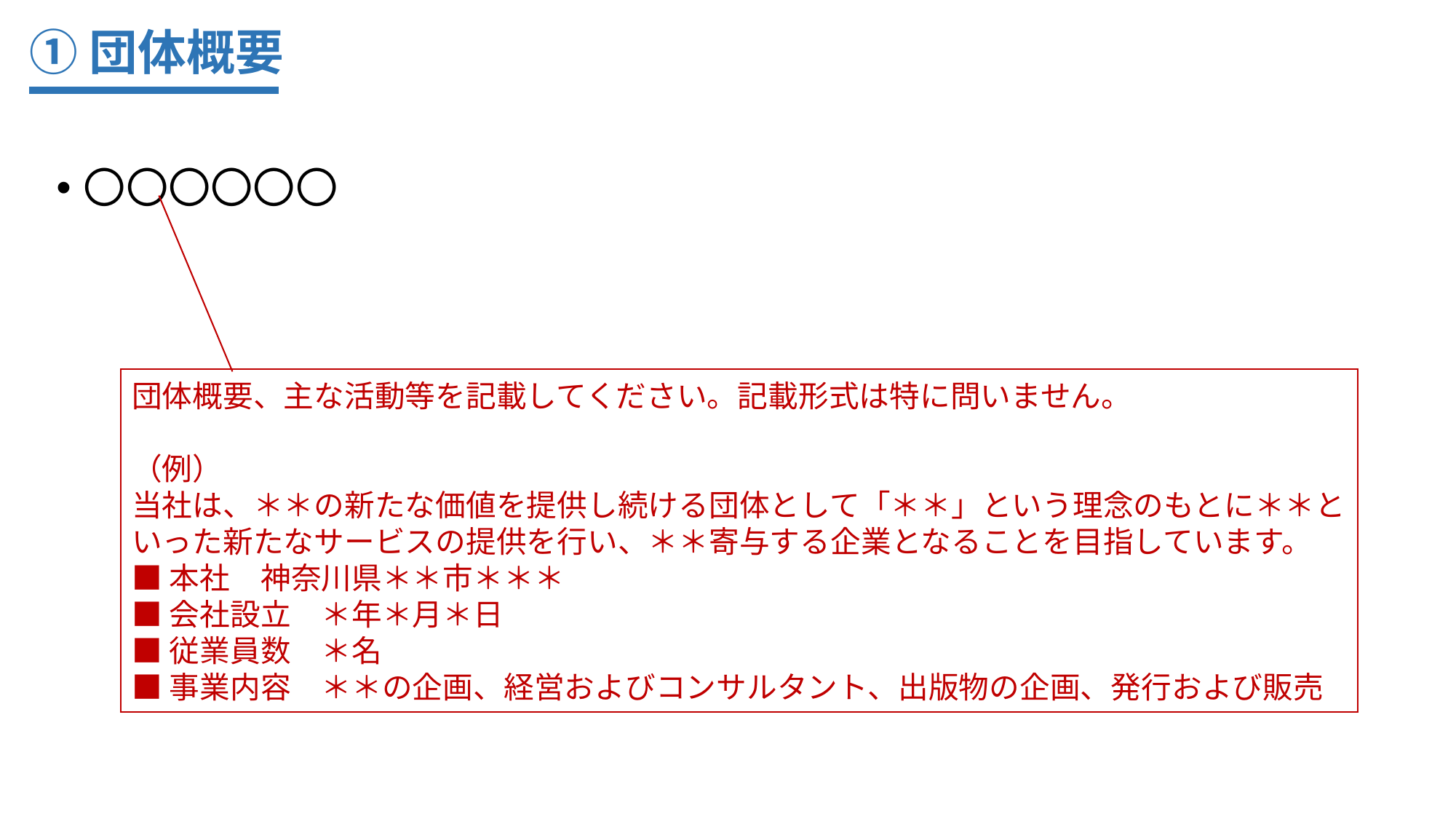

①団体概要

〇〇〇〇〇〇
団体概要、主な活動等を記載してください。記載形式は特に問いません。

（例）
当社は、＊＊の新たな価値を提供し続ける団体として「＊＊」という理念のもとに＊＊といった新たなサービスの提供を行い、＊＊寄与する企業となることを目指しています。
■本社　神奈川県＊＊市＊＊＊
■会社設立　＊年＊月＊日
■従業員数　＊名
■事業内容　＊＊の企画、経営およびコンサルタント、出版物の企画、発行および販売